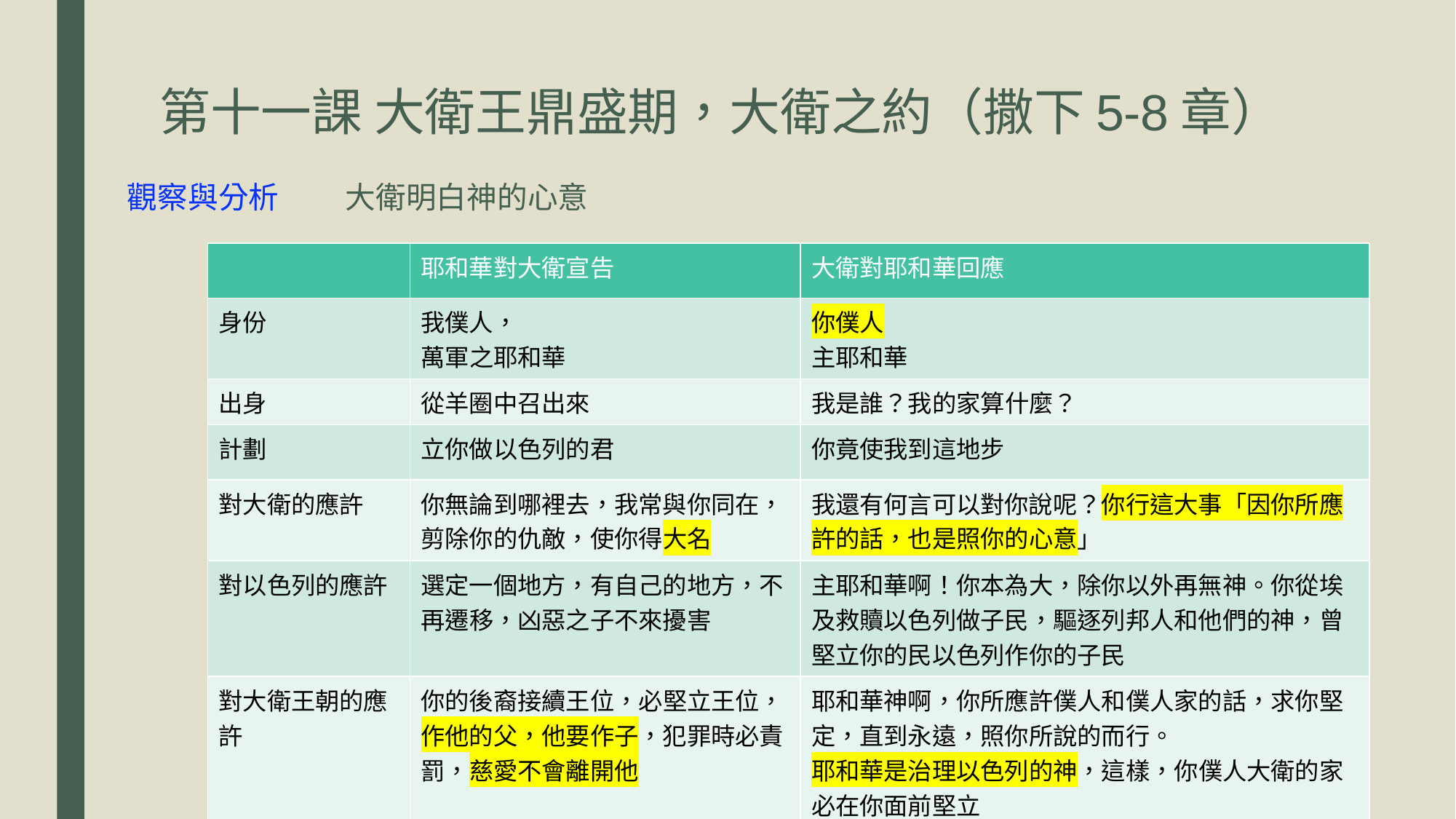

# 第十一課 大衛王鼎盛期，大衛之約（撒下5-8章）
觀察與分析	大衛明白神的心意
|  | 耶和華對大衛宣告 | 大衛對耶和華回應 |
| --- | --- | --- |
| 身份 | 我僕人， 萬軍之耶和華 | 你僕人 主耶和華 |
| 出身 | 從羊圈中召出來 | 我是誰？我的家算什麼？ |
| 計劃 | 立你做以色列的君 | 你竟使我到這地步 |
| 對大衛的應許 | 你無論到哪裡去，我常與你同在，剪除你的仇敵，使你得大名 | 我還有何言可以對你說呢？你行這大事「因你所應許的話，也是照你的心意」 |
| 對以色列的應許 | 選定一個地方，有自己的地方，不再遷移，凶惡之子不來擾害 | 主耶和華啊！你本為大，除你以外再無神。你從埃及救贖以色列做子民，驅逐列邦人和他們的神，曾堅立你的民以色列作你的子民 |
| 對大衛王朝的應許 | 你的後裔接續王位，必堅立王位，作他的父，他要作子，犯罪時必責罰，慈愛不會離開他 | 耶和華神啊，你所應許僕人和僕人家的話，求你堅定，直到永遠，照你所說的而行。 耶和華是治理以色列的神，這樣，你僕人大衛的家必在你面前堅立 |
11